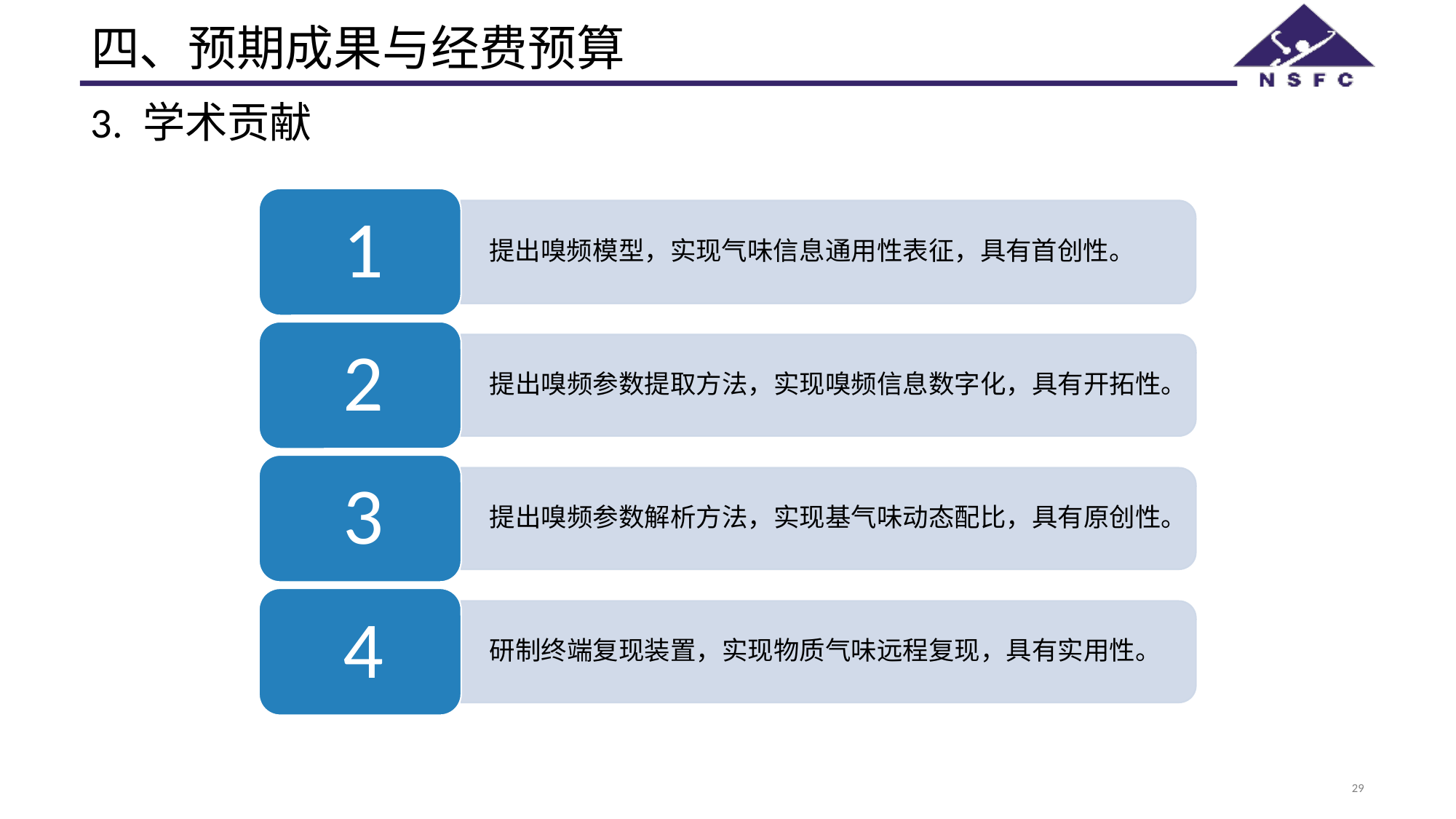

# 四、预期成果与经费预算
3. 学术贡献
提出嗅频模型，实现气味信息通用性表征，具有首创性。
1
提出嗅频参数提取方法，实现嗅频信息数字化，具有开拓性。
2
提出嗅频参数解析方法，实现基气味动态配比，具有原创性。
3
研制终端复现装置，实现物质气味远程复现，具有实用性。
4

29